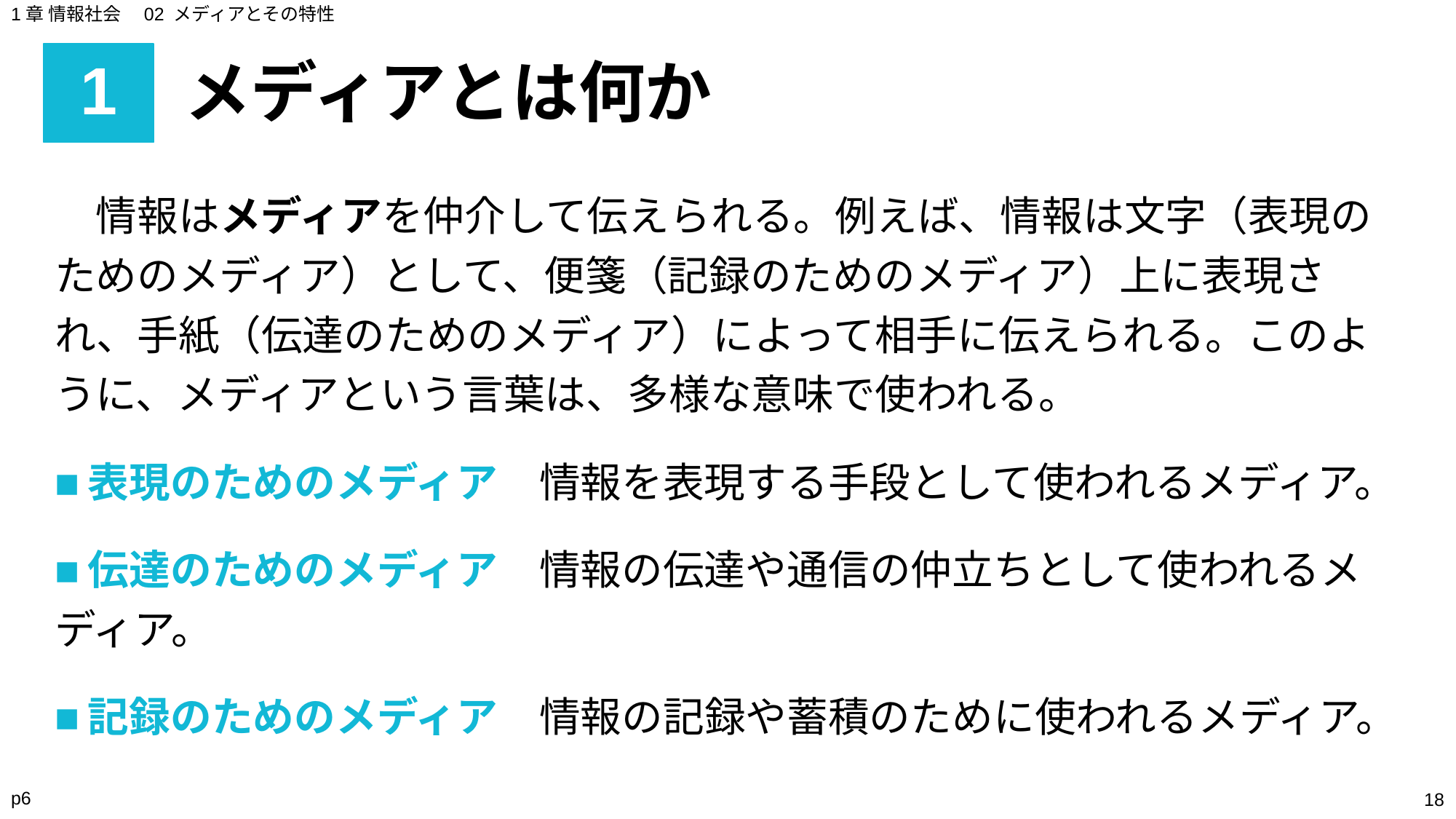

1章 情報社会　02 メディアとその特性

# 1
メディアとは何か
　情報はメディアを仲介して伝えられる。例えば、情報は文字（表現のためのメディア）として、便箋（記録のためのメディア）上に表現され、手紙（伝達のためのメディア）によって相手に伝えられる。このように、メディアという言葉は、多様な意味で使われる。
■表現のためのメディア　情報を表現する手段として使われるメディア。
■伝達のためのメディア　情報の伝達や通信の仲立ちとして使われるメディア。
■記録のためのメディア　情報の記録や蓄積のために使われるメディア。
p6
18